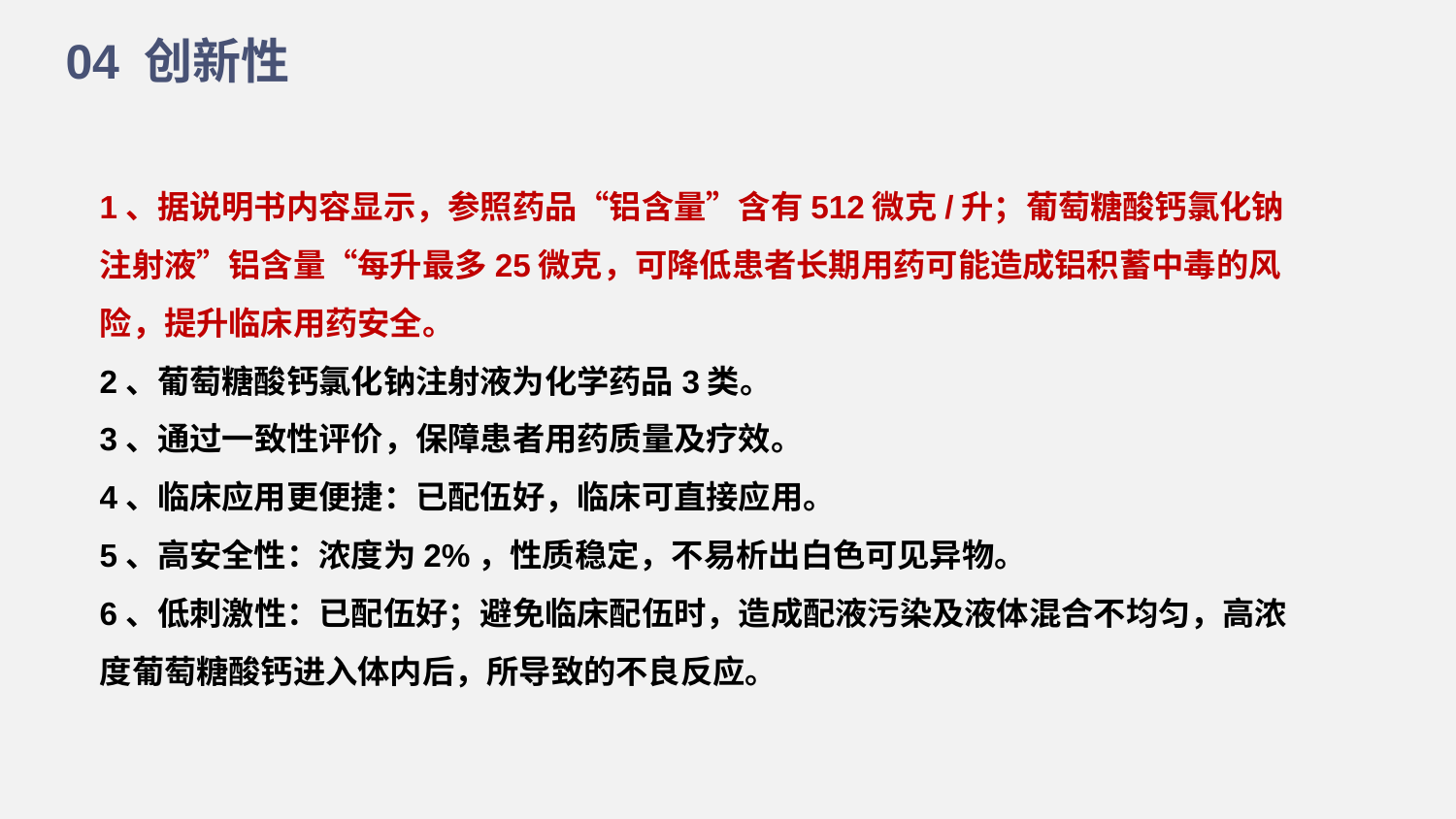

04 创新性
1、据说明书内容显示，参照药品“铝含量”含有512微克/升；葡萄糖酸钙氯化钠注射液”铝含量“每升最多25微克，可降低患者长期用药可能造成铝积蓄中毒的风险，提升临床用药安全。
2、葡萄糖酸钙氯化钠注射液为化学药品3类。
3、通过一致性评价，保障患者用药质量及疗效。
4、临床应用更便捷：已配伍好，临床可直接应用。
5、高安全性：浓度为2%，性质稳定，不易析出白色可见异物。
6、低刺激性：已配伍好；避免临床配伍时，造成配液污染及液体混合不均匀，高浓度葡萄糖酸钙进入体内后，所导致的不良反应。